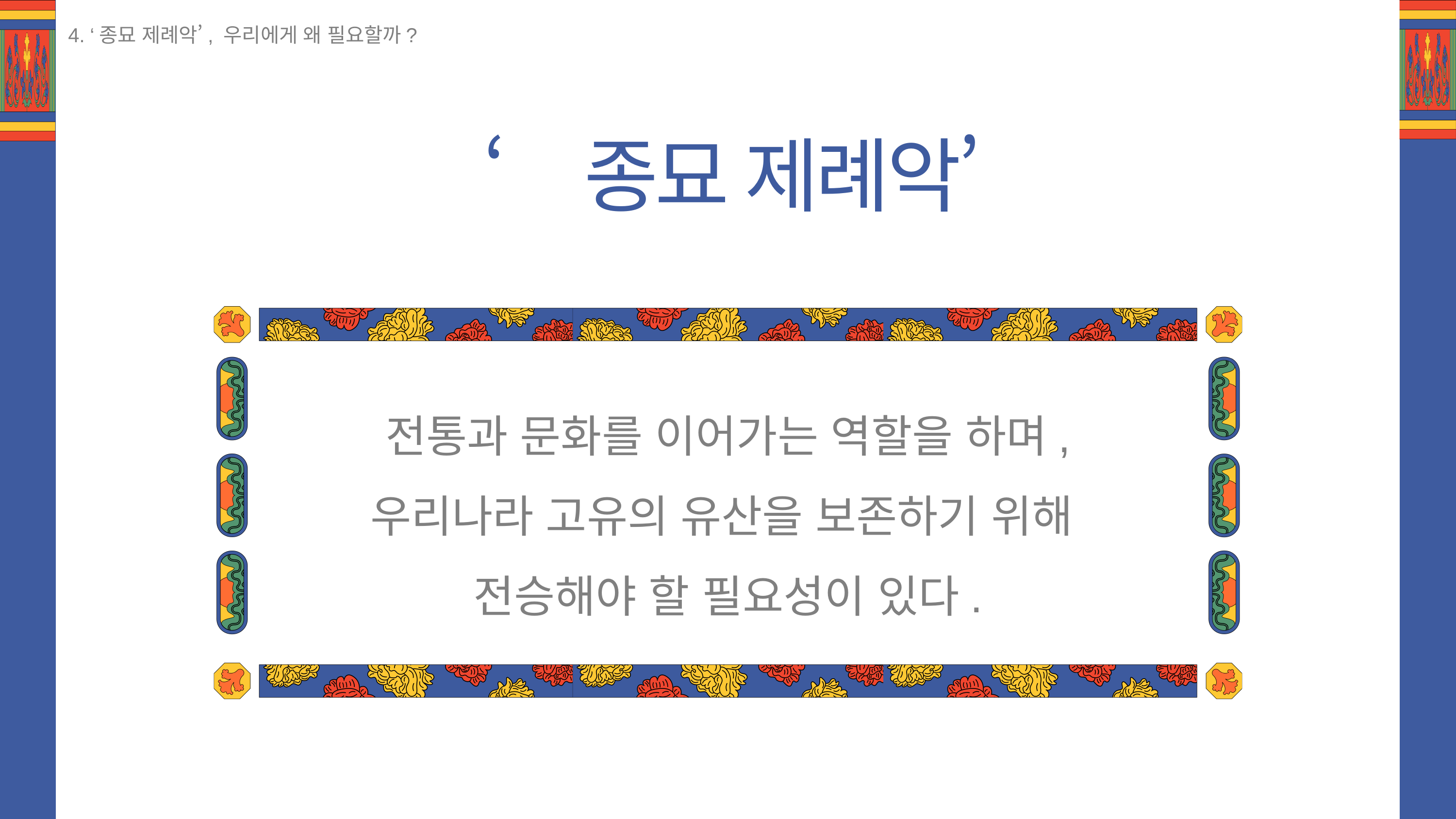

4. ‘종묘 제례악’, 우리에게 왜 필요할까?

‘종묘 제례악’

전통과 문화를 이어가는 역할을 하며,
우리나라 고유의 유산을 보존하기 위해
전승해야 할 필요성이 있다.